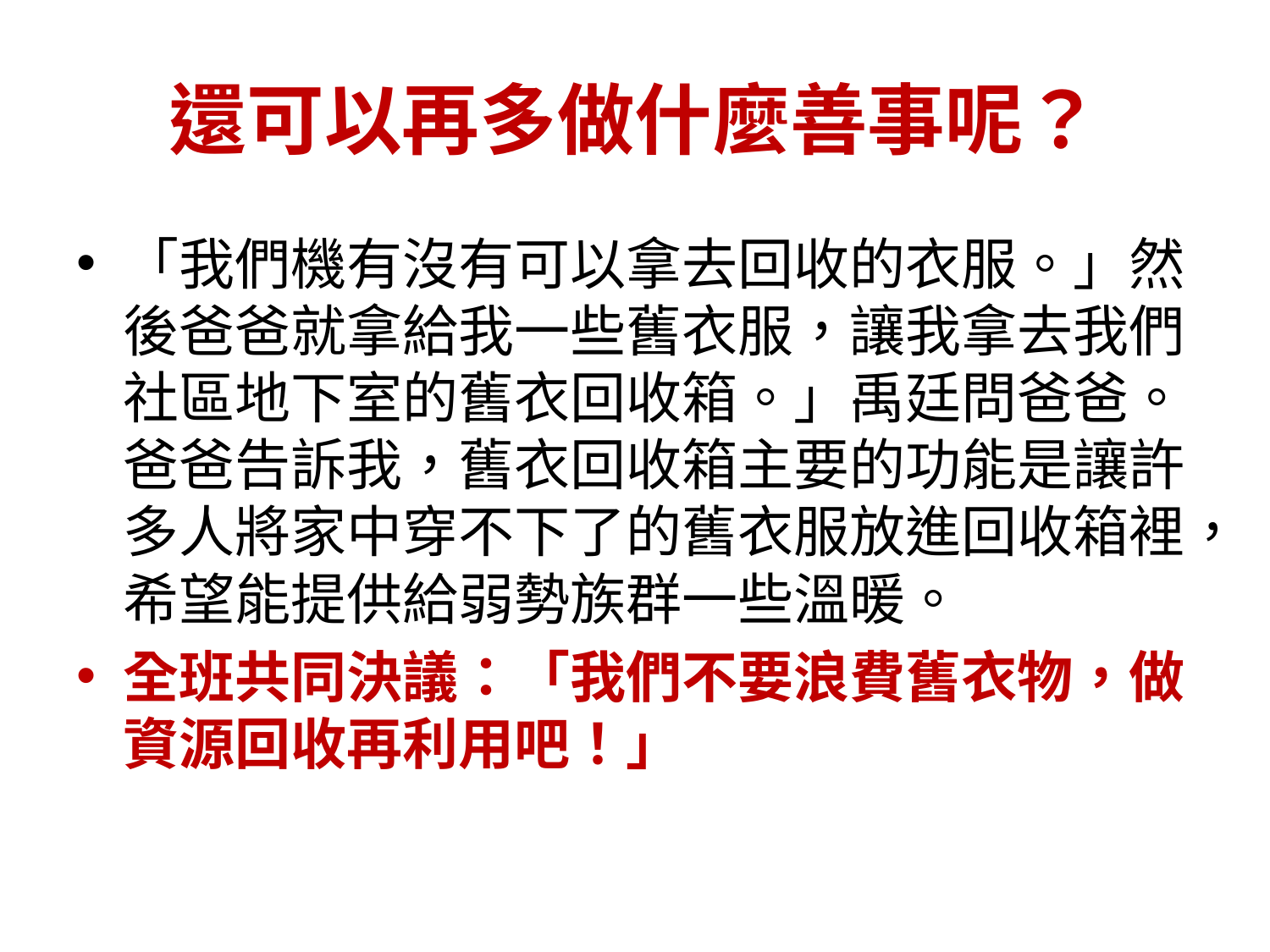

# 還可以再多做什麼善事呢？
「我們機有沒有可以拿去回收的衣服。」然後爸爸就拿給我一些舊衣服，讓我拿去我們社區地下室的舊衣回收箱。」禹廷問爸爸。爸爸告訴我，舊衣回收箱主要的功能是讓許多人將家中穿不下了的舊衣服放進回收箱裡，希望能提供給弱勢族群一些溫暖。
全班共同決議：「我們不要浪費舊衣物，做資源回收再利用吧！」